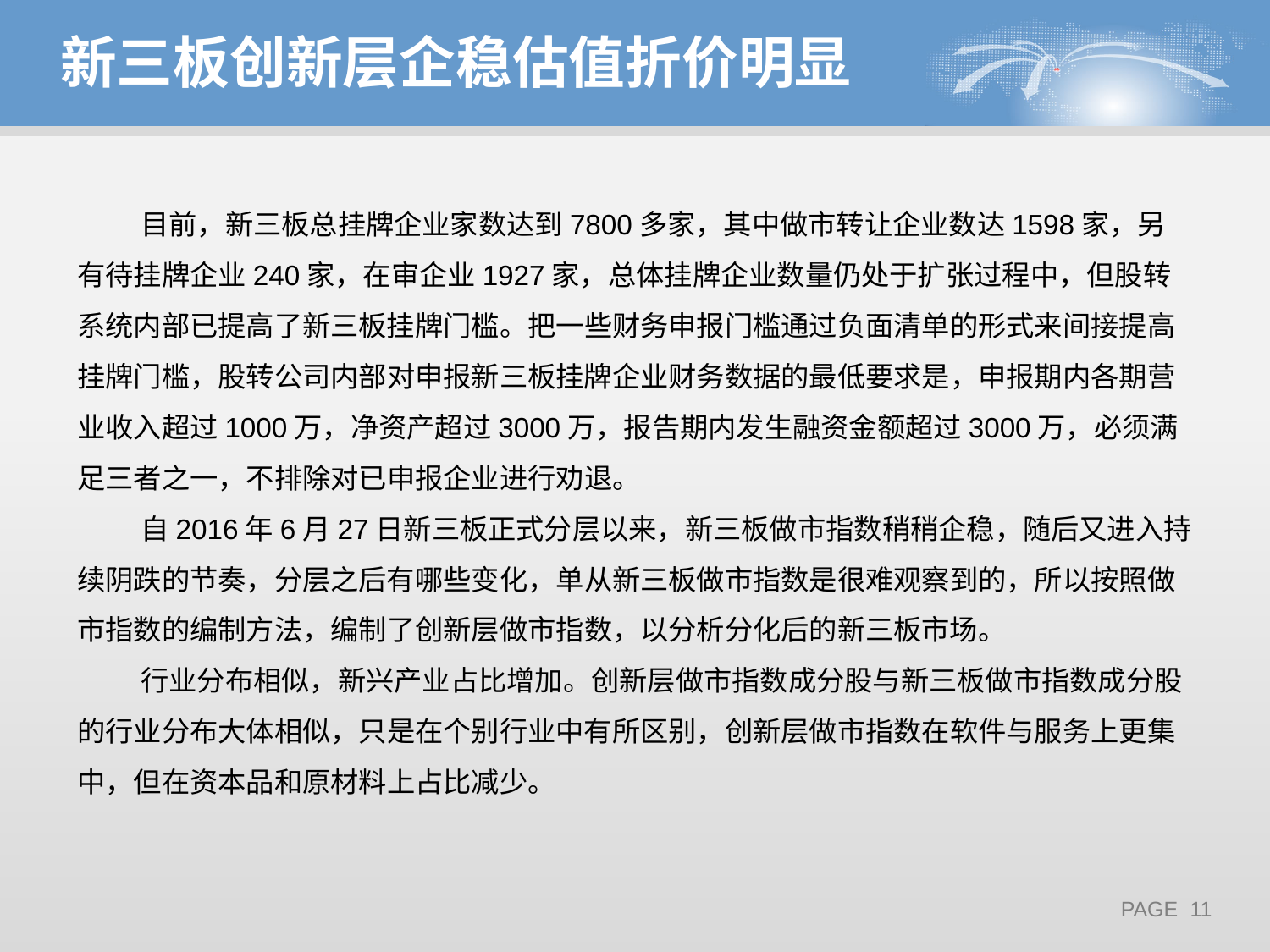

新三板创新层企稳估值折价明显
目前，新三板总挂牌企业家数达到7800多家，其中做市转让企业数达1598家，另有待挂牌企业240家，在审企业1927家，总体挂牌企业数量仍处于扩张过程中，但股转系统内部已提高了新三板挂牌门槛。把一些财务申报门槛通过负面清单的形式来间接提高挂牌门槛，股转公司内部对申报新三板挂牌企业财务数据的最低要求是，申报期内各期营业收入超过1000万，净资产超过3000万，报告期内发生融资金额超过3000万，必须满足三者之一，不排除对已申报企业进行劝退。
自2016年6月27日新三板正式分层以来，新三板做市指数稍稍企稳，随后又进入持续阴跌的节奏，分层之后有哪些变化，单从新三板做市指数是很难观察到的，所以按照做市指数的编制方法，编制了创新层做市指数，以分析分化后的新三板市场。
行业分布相似，新兴产业占比增加。创新层做市指数成分股与新三板做市指数成分股的行业分布大体相似，只是在个别行业中有所区别，创新层做市指数在软件与服务上更集中，但在资本品和原材料上占比减少。